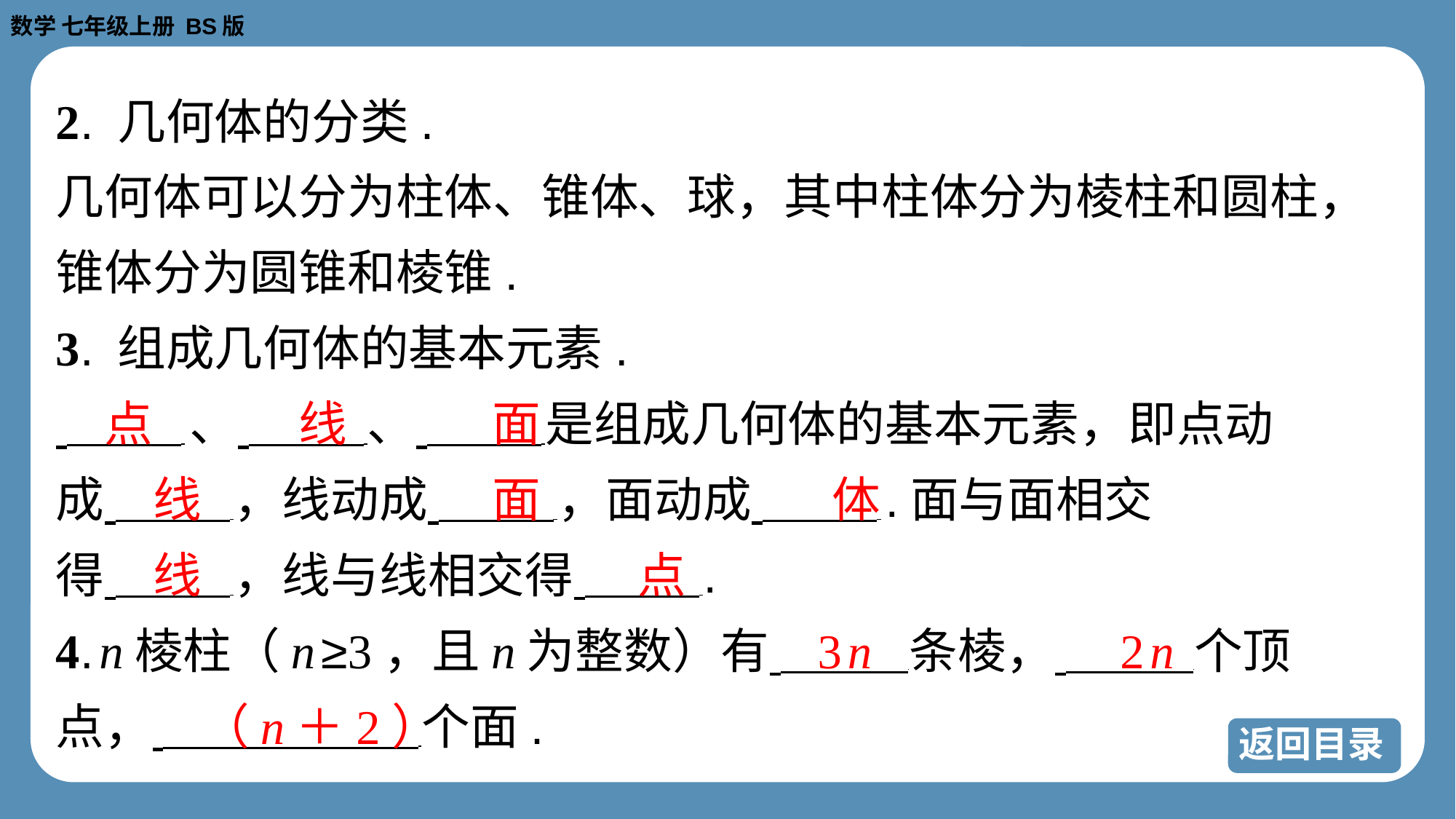

2. 几何体的分类.
几何体可以分为柱体、锥体、球，其中柱体分为棱柱和圆柱，
锥体分为圆锥和棱锥.
3. 组成几何体的基本元素.
                   、                   、                   是组成几何体的基本元素，即点动
成                   ，线动成                   ，面动成                   .面与面相交
得                   ，线与线相交得                   ⁠.
4. n 棱柱（ n ≥3，且 n 为整数）有                     条棱，                     ⁠个顶
点，                                        个面.
点
线
面
线
面
体
线
点
3 n
2 n
（ n ＋2）